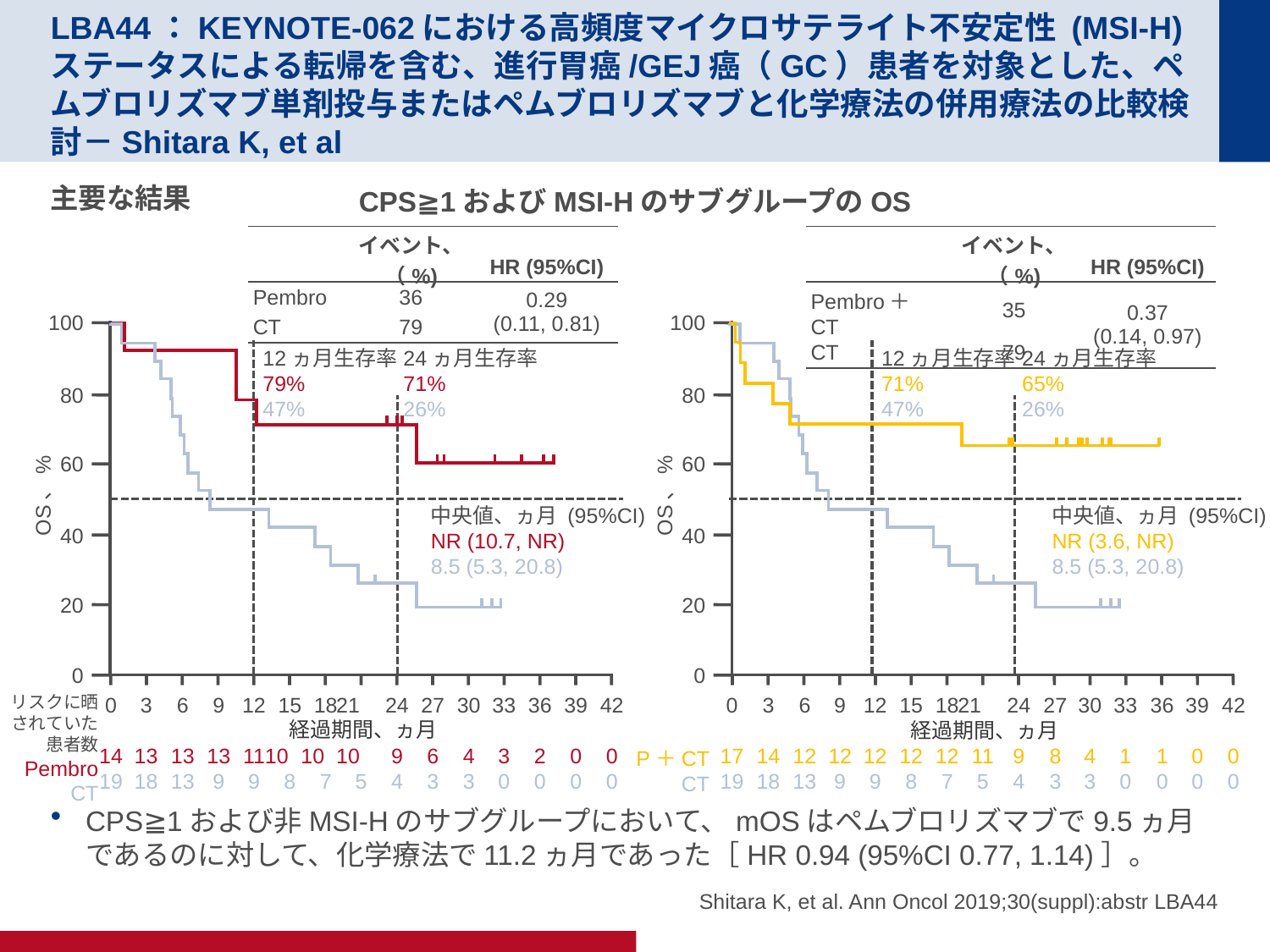

# LBA44：KEYNOTE-062における高頻度マイクロサテライト不安定性 (MSI-H) ステータスによる転帰を含む、進行胃癌/GEJ癌（GC）患者を対象とした、ペムブロリズマブ単剤投与またはペムブロリズマブと化学療法の併用療法の比較検討－Shitara K, et al
主要な結果
CPS≧1および非MSI-Hのサブグループにおいて、mOSはペムブロリズマブで9.5ヵ月であるのに対して、化学療法で11.2ヵ月であった［HR 0.94 (95%CI 0.77, 1.14)］。
CPS≧1およびMSI-HのサブグループのOS
|  | イベント、（%) | HR (95%CI) |
| --- | --- | --- |
| Pembro | 36 | 0.29 (0.11, 0.81) |
| CT | 79 |  |
|  | イベント、（%) | HR (95%CI) |
| --- | --- | --- |
| Pembro＋CT | 35 | 0.37 (0.14, 0.97) |
| CT | 79 |  |
100

80

60

OS、%
40

20

0

0

17
19
3

14
18
6

12
13
9

12
9
12

12
9
15

12
8
18

12
7
21

11
5
24

9
4
27

8
3
30

4
3
33

1
0
36

1
0
39

0
0
42

0
0
経過期間、ヵ月
P＋CT
CT
100

12ヵ月生存率
79%
47%
24ヵ月生存率
71%
26%
80

60

OS、%
40

20

0

15

10
8
18

10
7
21

10
5
0

14
19
3

13
18
6

13
13
9

13
9
12

11
9
24

9
4
27

6
3
30

4
3
33

3
0
36

2
0
39

0
0
42

0
0
リスクに晒されていた患者数
Pembro
CT
経過期間、ヵ月
中央値、ヵ月 (95%CI)
NR (10.7, NR)
8.5 (5.3, 20.8)

12ヵ月生存率
71%
47%
24ヵ月生存率
65%
26%
中央値、ヵ月 (95%CI)
NR (3.6, NR)
8.5 (5.3, 20.8)
Shitara K, et al. Ann Oncol 2019;30(suppl):abstr LBA44